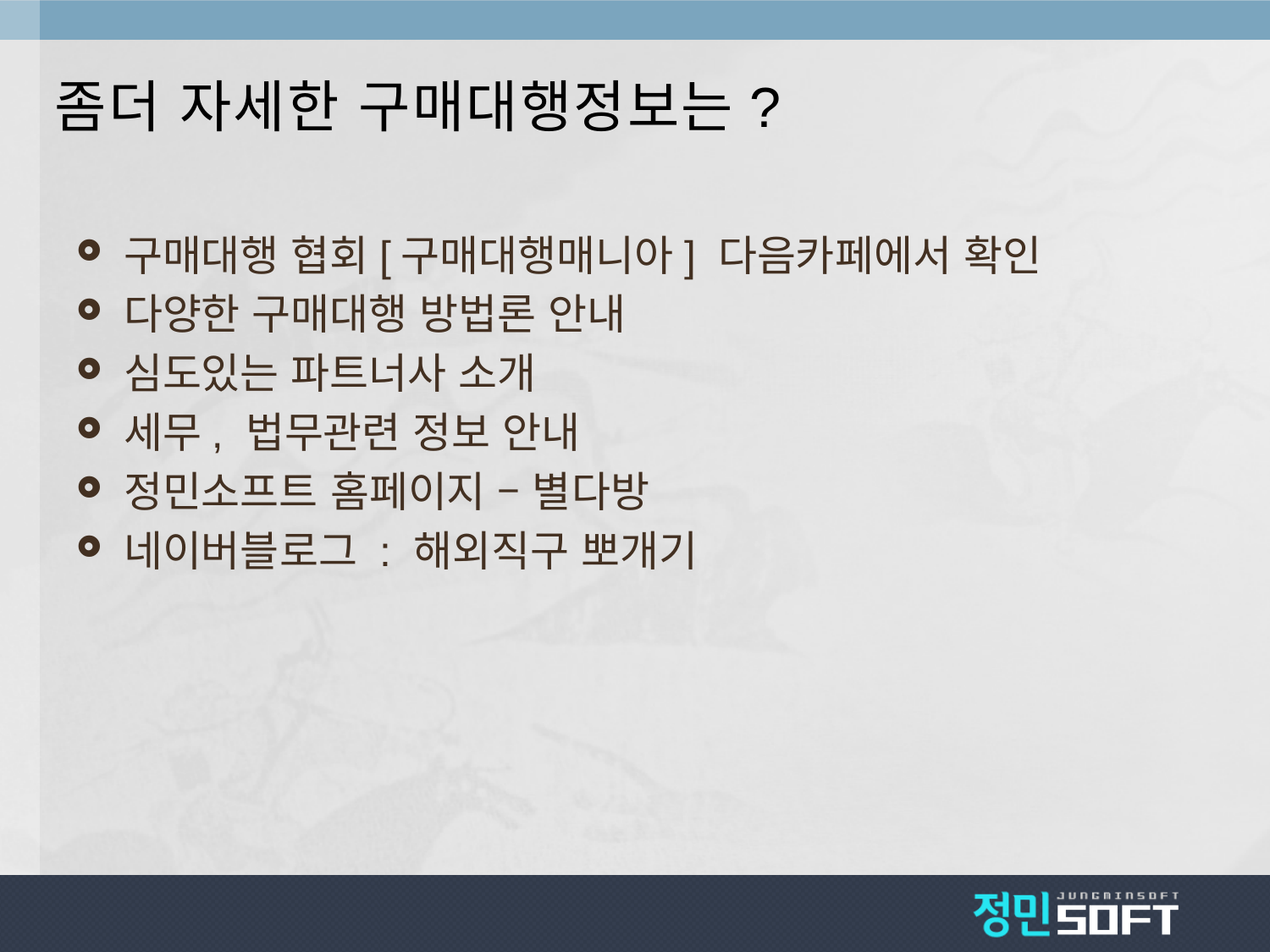

# 좀더 자세한 구매대행정보는?
구매대행 협회[구매대행매니아] 다음카페에서 확인
다양한 구매대행 방법론 안내
심도있는 파트너사 소개
세무, 법무관련 정보 안내
정민소프트 홈페이지 – 별다방
네이버블로그 : 해외직구 뽀개기